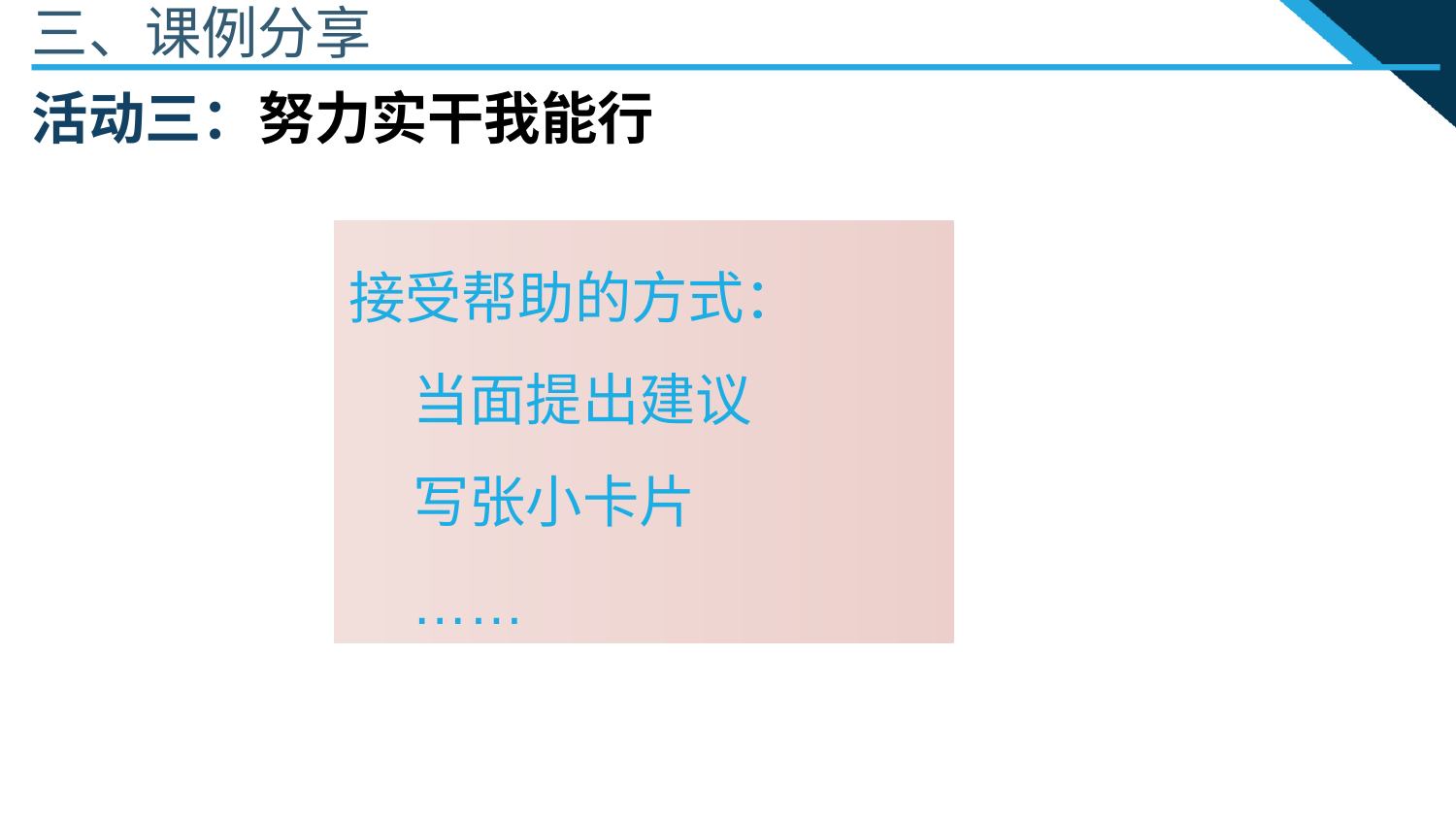

三、课例分享
活动三：努力实干我能行
接受帮助的方式：
    当面提出建议
    写张小卡片
    ……